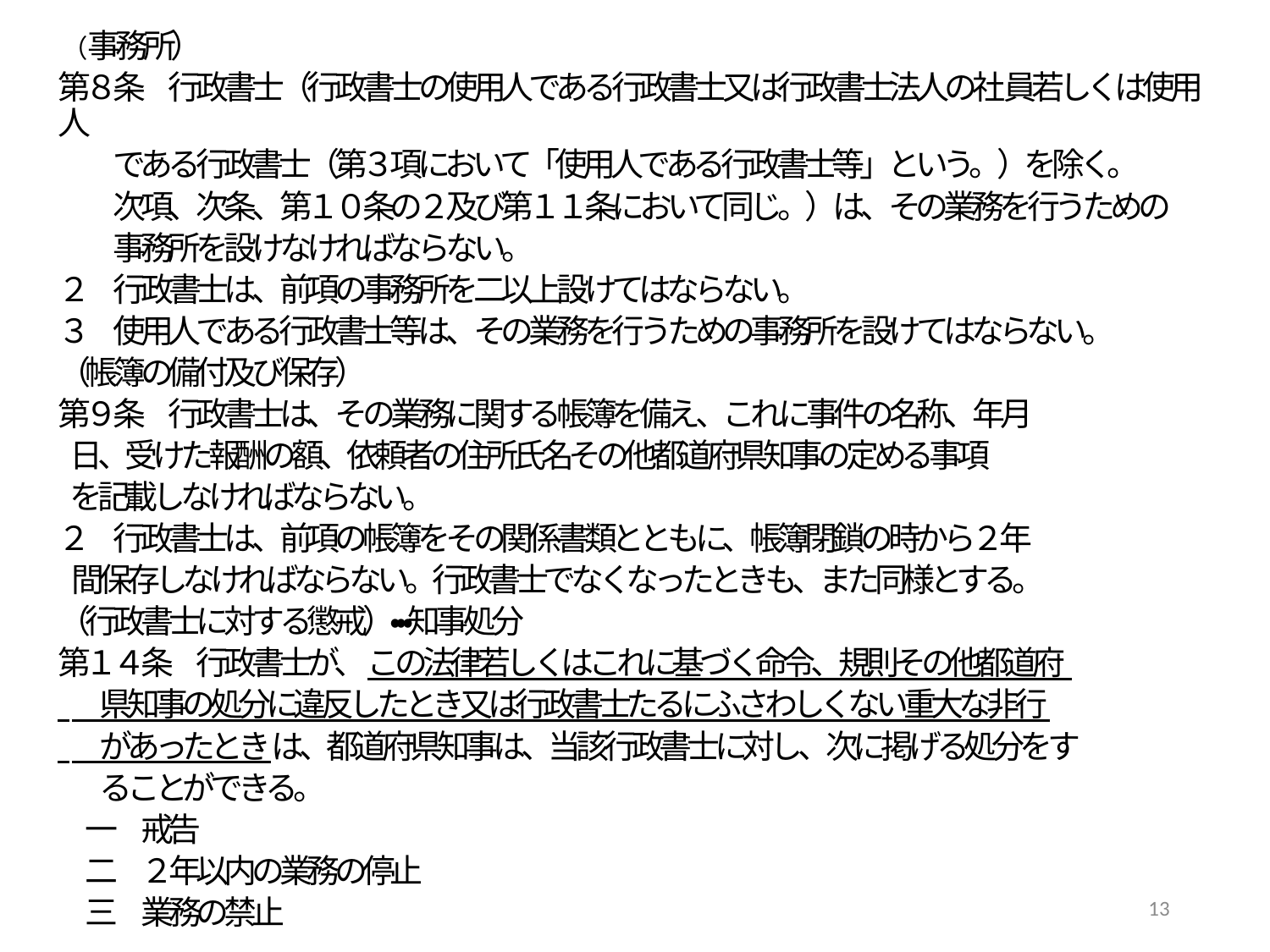

（事務所）
第８条　行政書士（行政書士の使用人である行政書士又は行政書士法人の社  員若しくは使用人
　　である行政書士（第３項において「使用人である行政書士等」という。）を除く。
　　次項、次条、第１０条の２及び第１１条において同じ。）は、その業務を行うための
　　事務所を設けなければならない。
２　行政書士は、前項の事務所を二以上設けてはならない。
３　使用人である行政書士等は、その業務を行うための事務所を設けてはならない。
（帳簿の備付及び保存）
第９条　行政書士は、その業務に関する帳簿を備え、これに事件の名称、年月
  日、受けた報酬の額、依頼者の住所氏名その他都道府県知事の定める事項
  を記載しなければならない。
２　行政書士は、前項の帳簿をその関係書類とともに、帳簿閉鎖の時から２年
   間保存しなければならない。行政書士でなくなったときも、また同様とする。
（行政書士に対する懲戒）・・・知事処分
第１４条　行政書士が、この法律若しくはこれに基づく命令、規則その他都道府
   　県知事の処分に違反したとき又は行政書士たるにふさわしくない重大な非行
   　があったときは、都道府県知事は、当該行政書士に対し、次に掲げる処分をす
   　ることができる。
　一　戒告
　二　２年以内の業務の停止
　三　業務の禁止

13